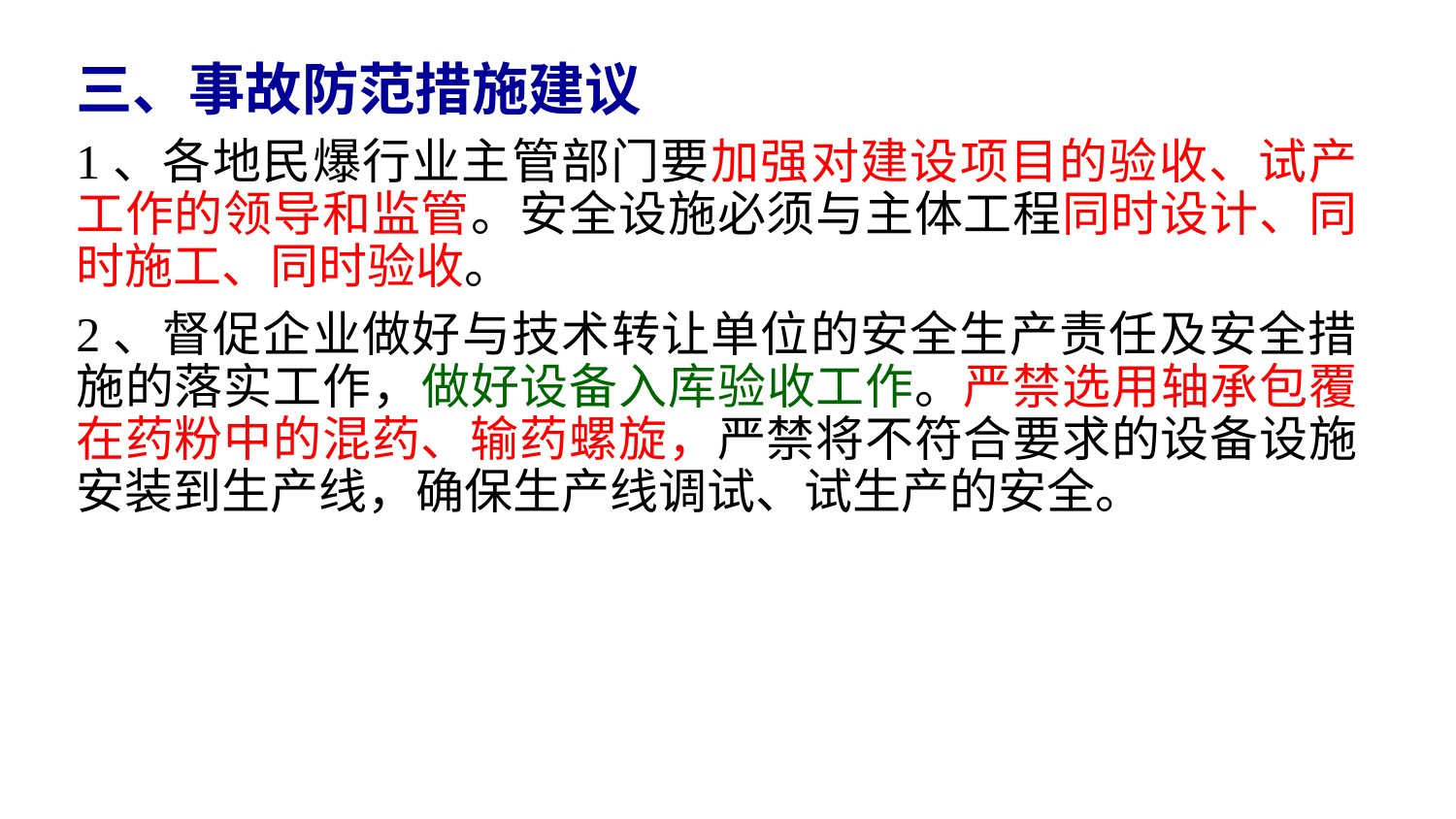

三、事故防范措施建议
1、各地民爆行业主管部门要加强对建设项目的验收、试产工作的领导和监管。安全设施必须与主体工程同时设计、同时施工、同时验收。
2、督促企业做好与技术转让单位的安全生产责任及安全措施的落实工作，做好设备入库验收工作。严禁选用轴承包覆在药粉中的混药、输药螺旋，严禁将不符合要求的设备设施安装到生产线，确保生产线调试、试生产的安全。